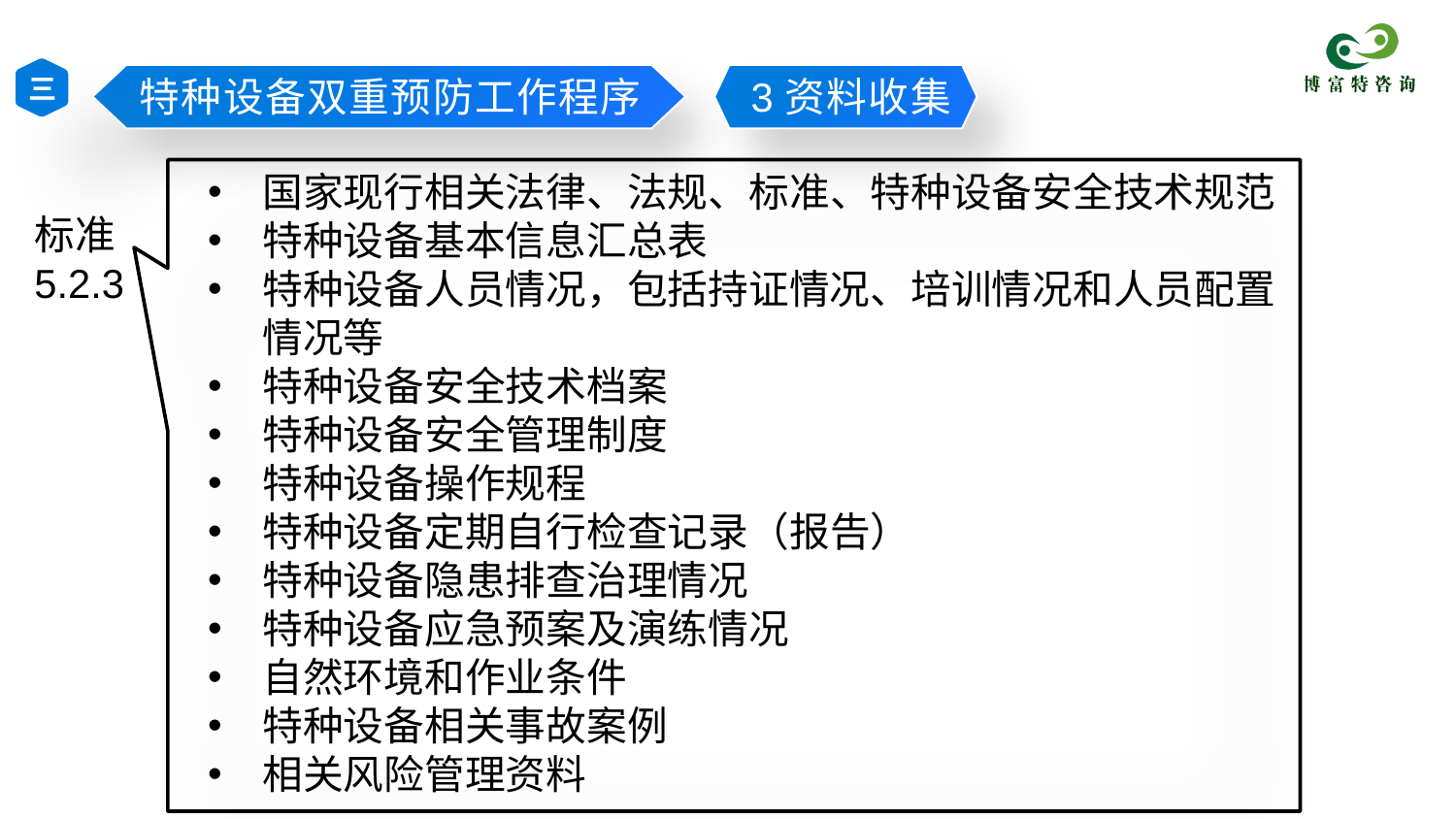

三

特种设备双重预防工作程序

3资料收集

国家现行相关法律、法规、标准、特种设备安全技术规范
特种设备基本信息汇总表
特种设备人员情况，包括持证情况、培训情况和人员配置情况等
特种设备安全技术档案
特种设备安全管理制度
特种设备操作规程
特种设备定期自行检查记录（报告）
特种设备隐患排查治理情况
特种设备应急预案及演练情况
自然环境和作业条件
特种设备相关事故案例
相关风险管理资料
标准
5.2.3

38